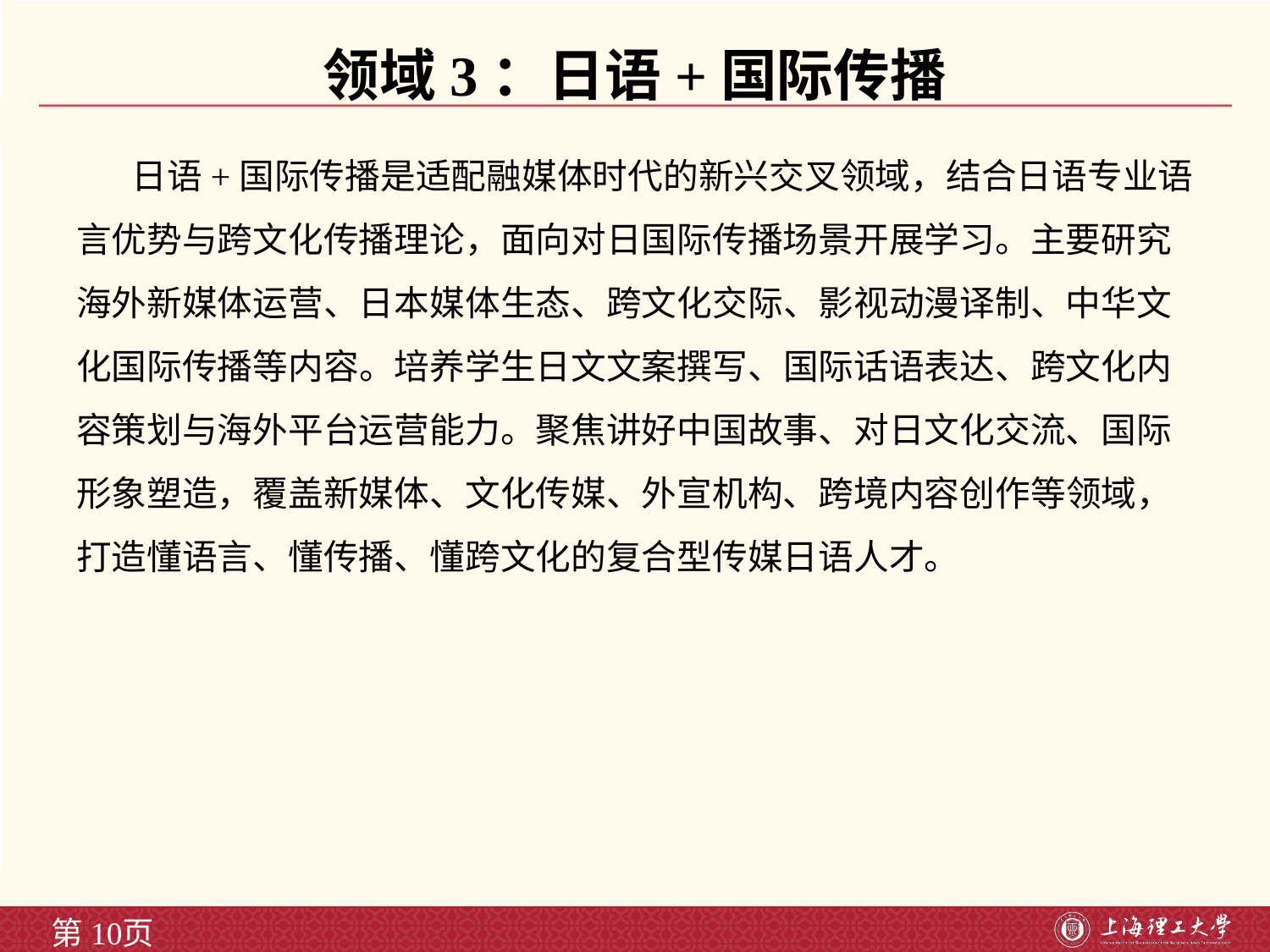

# 领域3：日语+国际传播
      日语+国际传播是适配融媒体时代的新兴交叉领域，结合日语专业语言优势与跨文化传播理论，面向对日国际传播场景开展学习。主要研究海外新媒体运营、日本媒体生态、跨文化交际、影视动漫译制、中华文化国际传播等内容。培养学生日文文案撰写、国际话语表达、跨文化内容策划与海外平台运营能力。聚焦讲好中国故事、对日文化交流、国际形象塑造，覆盖新媒体、文化传媒、外宣机构、跨境内容创作等领域，打造懂语言、懂传播、懂跨文化的复合型传媒日语人才。

第10页